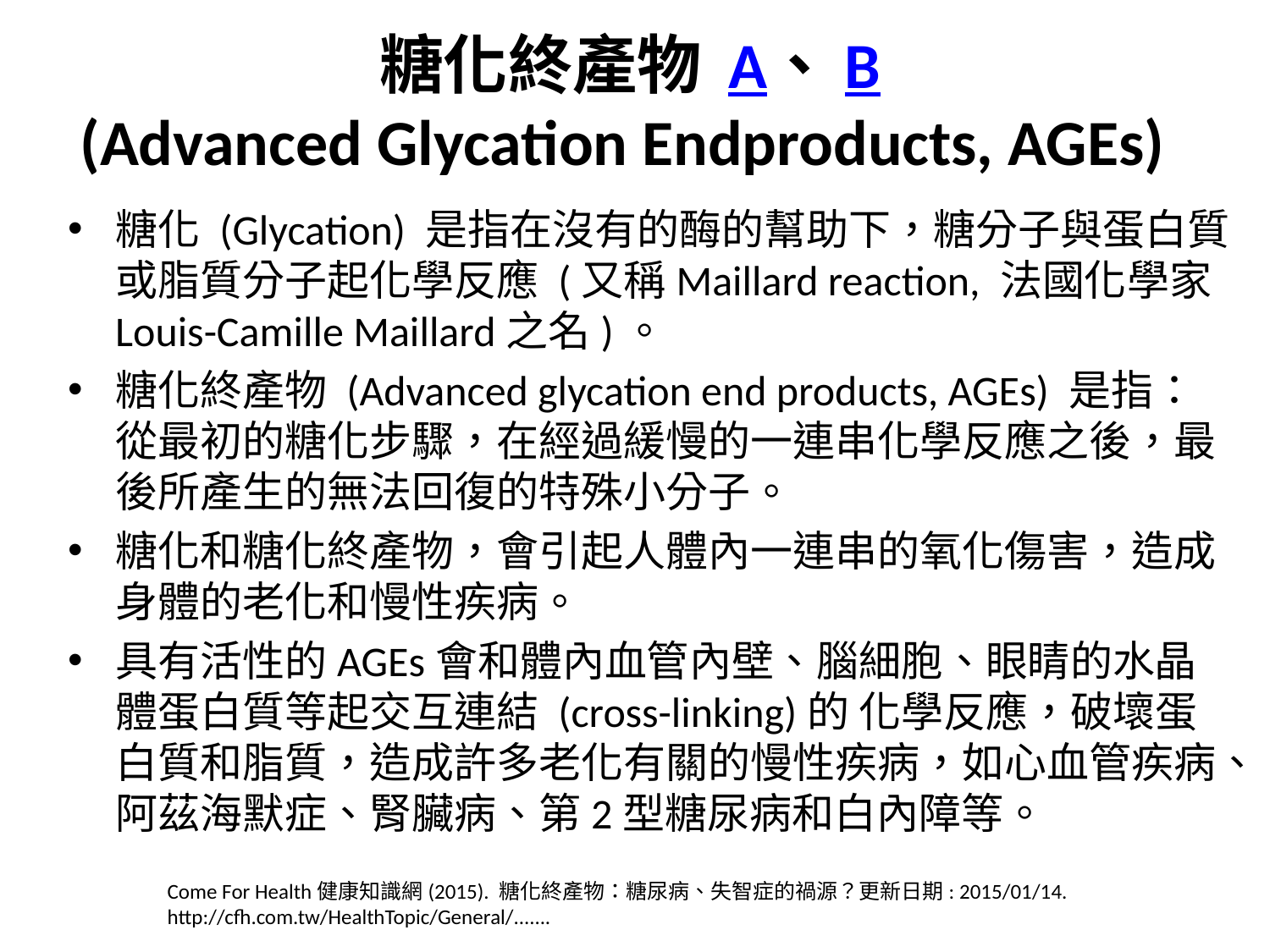

# 糖化終產物 A、B (Advanced Glycation Endproducts, AGEs)
糖化 (Glycation) 是指在沒有的酶的幫助下，糖分子與蛋白質或脂質分子起化學反應 (又稱Maillard reaction, 法國化學家Louis-Camille Maillard之名)。
糖化終產物 (Advanced glycation end products, AGEs) 是指：從最初的糖化步驟，在經過緩慢的一連串化學反應之後，最後所產生的無法回復的特殊小分子。
糖化和糖化終產物，會引起人體內一連串的氧化傷害，造成身體的老化和慢性疾病。
具有活性的AGEs會和體內血管內壁、腦細胞、眼睛的水晶體蛋白質等起交互連結 (cross-linking)的 化學反應，破壞蛋白質和脂質，造成許多老化有關的慢性疾病，如心血管疾病、阿茲海默症、腎臟病、第2型糖尿病和白內障等。
Come For Health健康知識網(2015). 糖化終產物：糖尿病、失智症的禍源？更新日期: 2015/01/14. http://cfh.com.tw/HealthTopic/General/.......